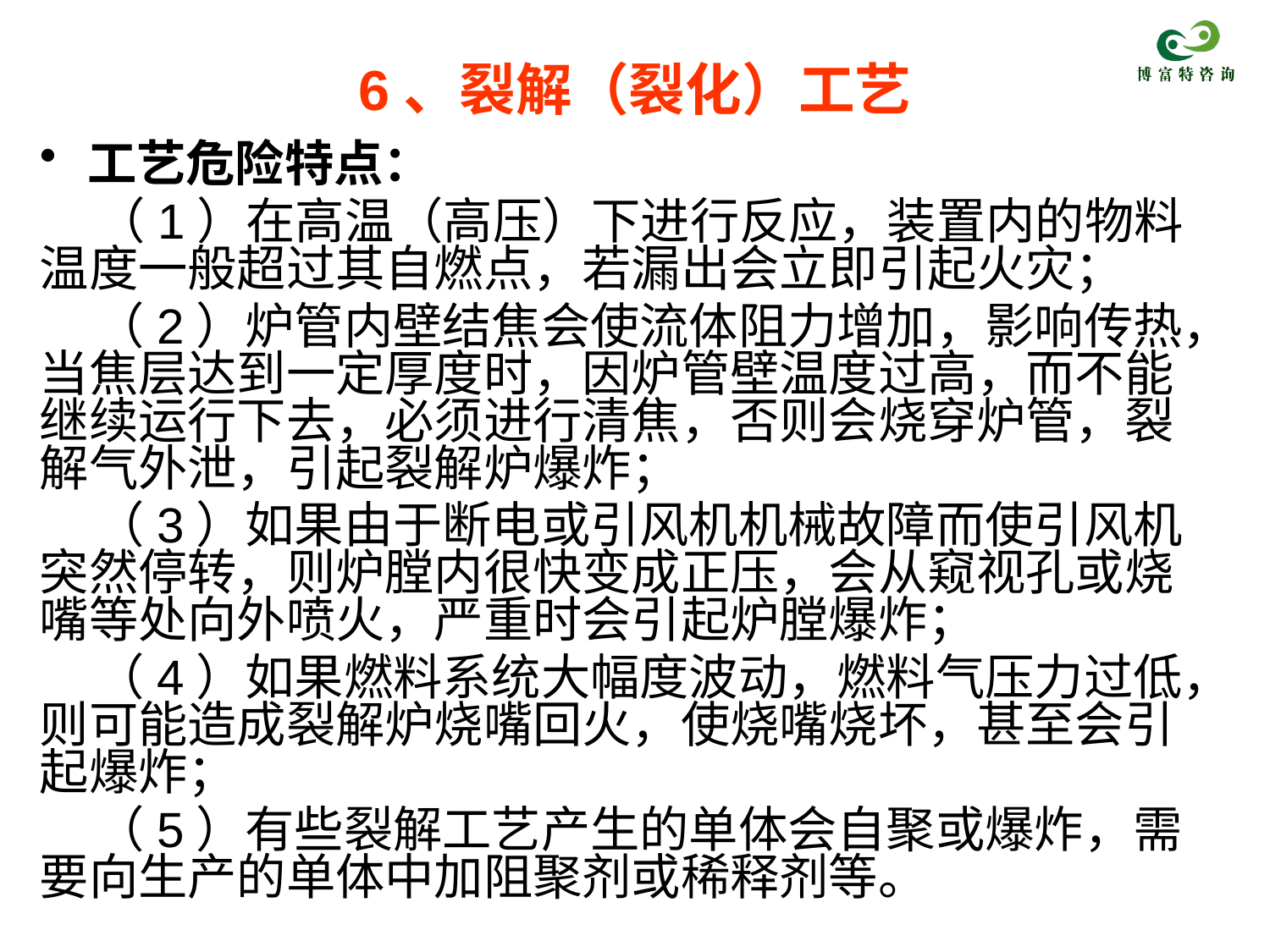

# 6、裂解（裂化）工艺
工艺危险特点：
    （1）在高温（高压）下进行反应，装置内的物料温度一般超过其自燃点，若漏出会立即引起火灾；
    （2）炉管内壁结焦会使流体阻力增加，影响传热，当焦层达到一定厚度时，因炉管壁温度过高，而不能继续运行下去，必须进行清焦，否则会烧穿炉管，裂解气外泄，引起裂解炉爆炸；
    （3）如果由于断电或引风机机械故障而使引风机突然停转，则炉膛内很快变成正压，会从窥视孔或烧嘴等处向外喷火，严重时会引起炉膛爆炸；
    （4）如果燃料系统大幅度波动，燃料气压力过低，则可能造成裂解炉烧嘴回火，使烧嘴烧坏，甚至会引起爆炸；
    （5）有些裂解工艺产生的单体会自聚或爆炸，需要向生产的单体中加阻聚剂或稀释剂等。